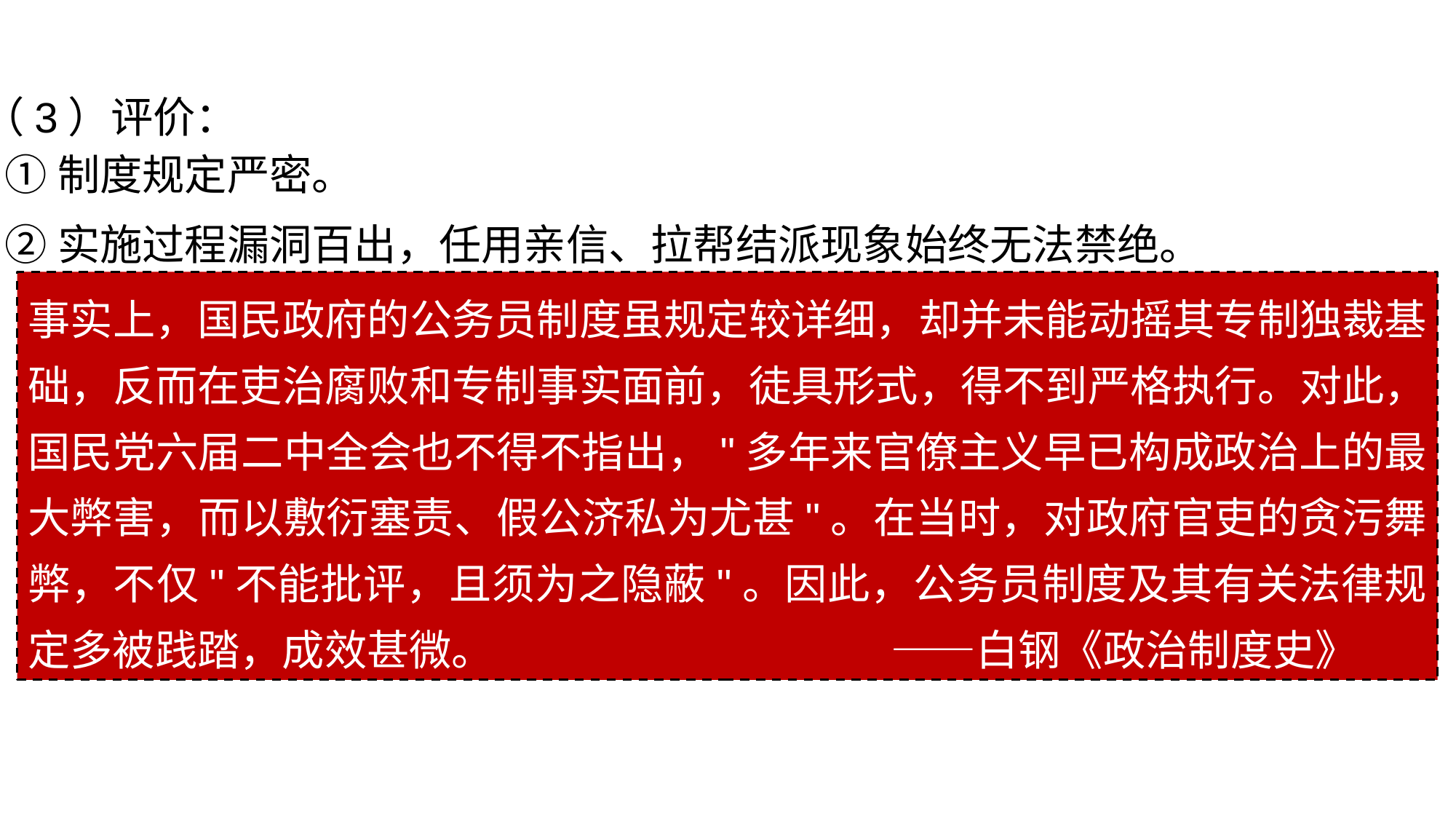

（3）评价：
①制度规定严密。
②实施过程漏洞百出，任用亲信、拉帮结派现象始终无法禁绝。
事实上，国民政府的公务员制度虽规定较详细，却并未能动摇其专制独裁基础，反而在吏治腐败和专制事实面前，徒具形式，得不到严格执行。对此，国民党六届二中全会也不得不指出，"多年来官僚主义早已构成政治上的最大弊害，而以敷衍塞责、假公济私为尤甚"。在当时，对政府官吏的贪污舞弊，不仅"不能批评，且须为之隐蔽"。因此，公务员制度及其有关法律规定多被践踏，成效甚微。                                          ——白钢《政治制度史》